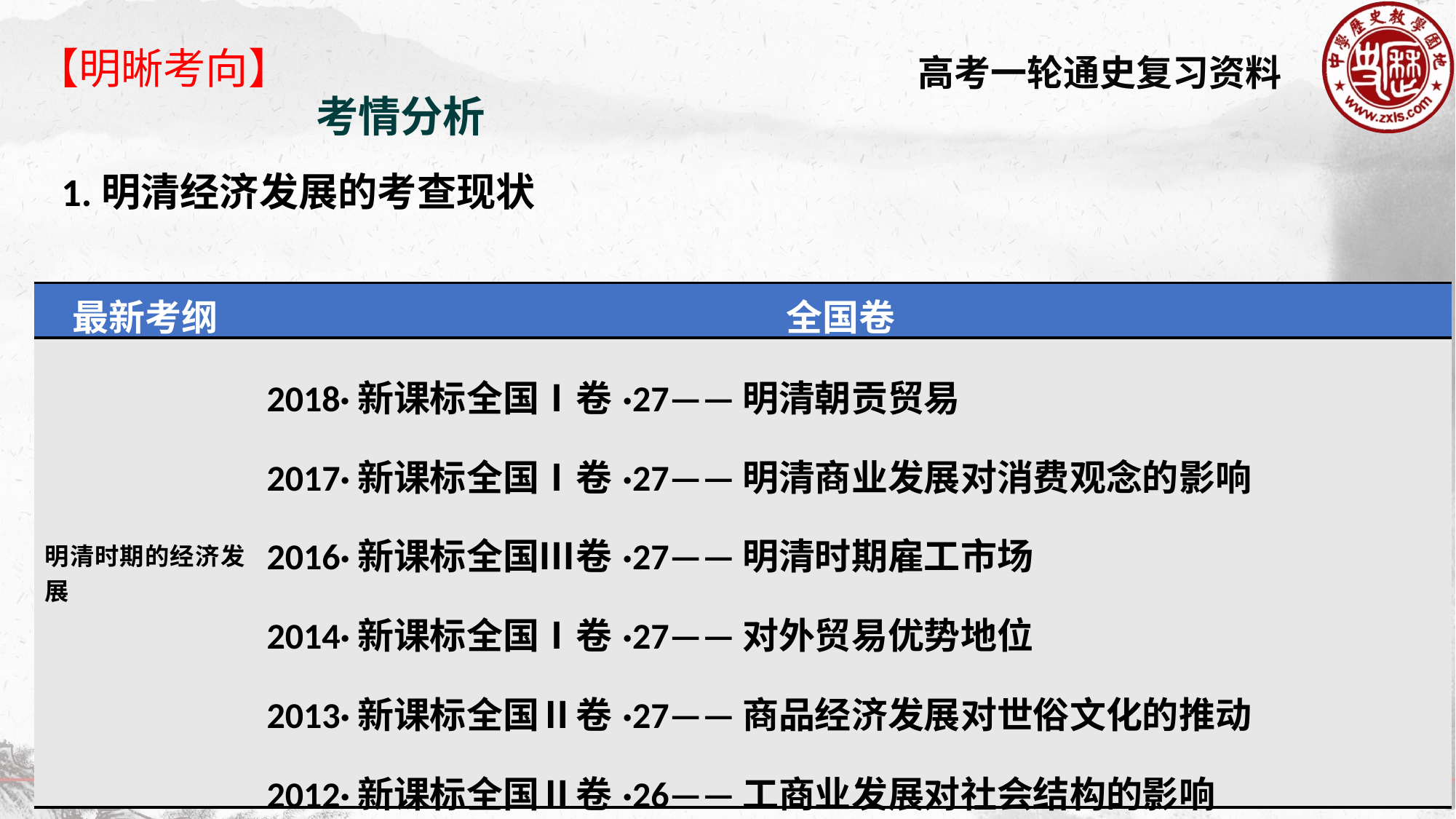

【明晰考向】
考情分析
1.明清经济发展的考查现状
| 最新考纲 | 全国卷 |  |
| --- | --- | --- |
| 明清时期的经济发展 | 2018·新课标全国Ⅰ卷·27——明清朝贡贸易 2017·新课标全国Ⅰ卷·27——明清商业发展对消费观念的影响 2016·新课标全国Ⅲ卷·27——明清时期雇工市场 2014·新课标全国Ⅰ卷·27——对外贸易优势地位 2013·新课标全国Ⅱ卷·27——商品经济发展对世俗文化的推动 2012·新课标全国Ⅱ卷·26——工商业发展对社会结构的影响 2011·大纲全国卷·13——税收政策、白银流通 |  |